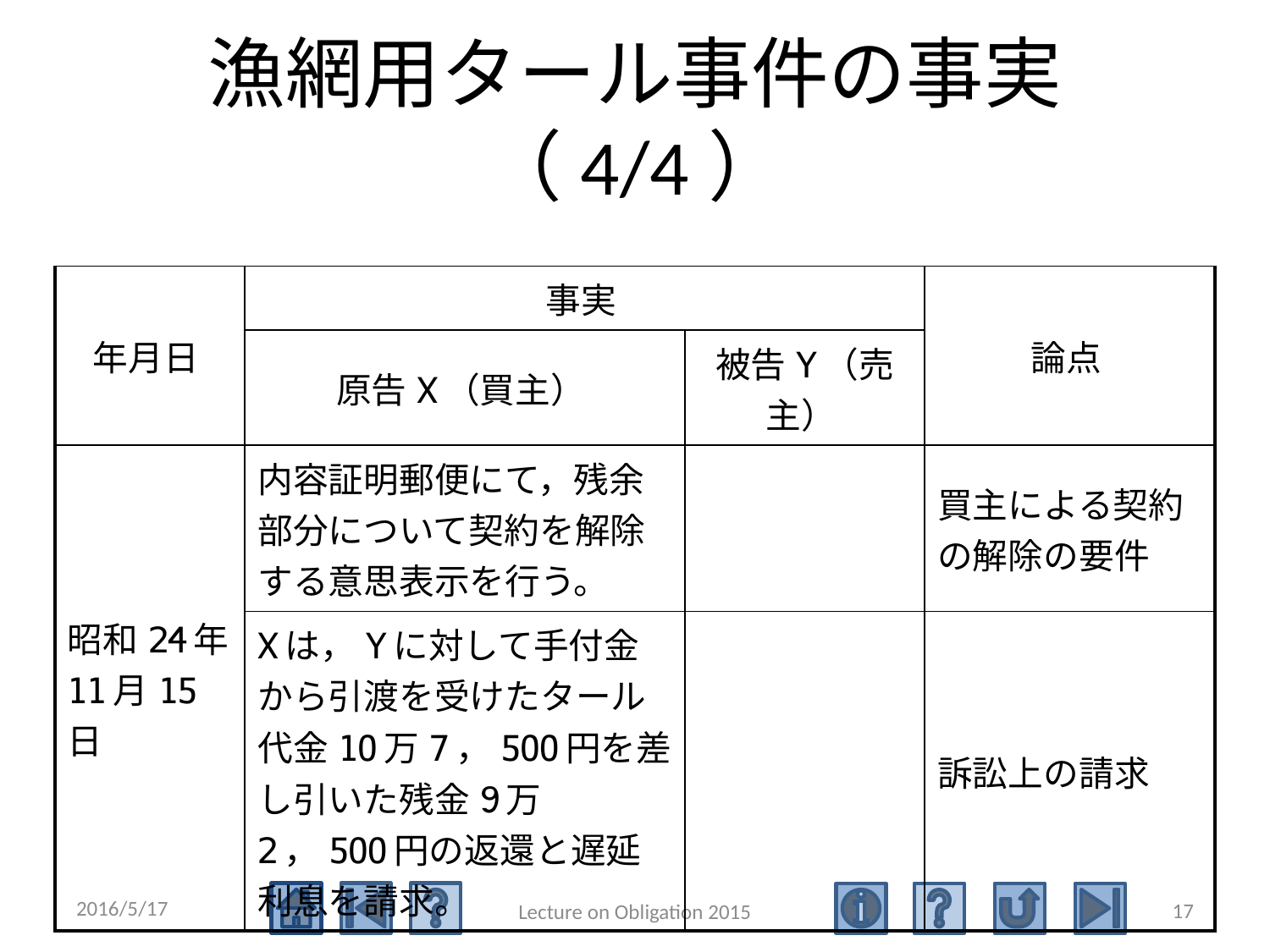

# 漁網用タール事件の事実（4/4）
| 年月日 | 事実 |  | 論点 |
| --- | --- | --- | --- |
|  | 原告X（買主） | 被告Y（売主） |  |
| 昭和24年11月15日 | 内容証明郵便にて，残余部分について契約を解除する意思表示を行う。 |  | 買主による契約の解除の要件 |
|  | Xは，Yに対して手付金から引渡を受けたタール代金10万7，500円を差し引いた残金9万2，500円の返還と遅延利息を請求。 |  | 訴訟上の請求 |
2016/5/17
17
Lecture on Obligation 2015